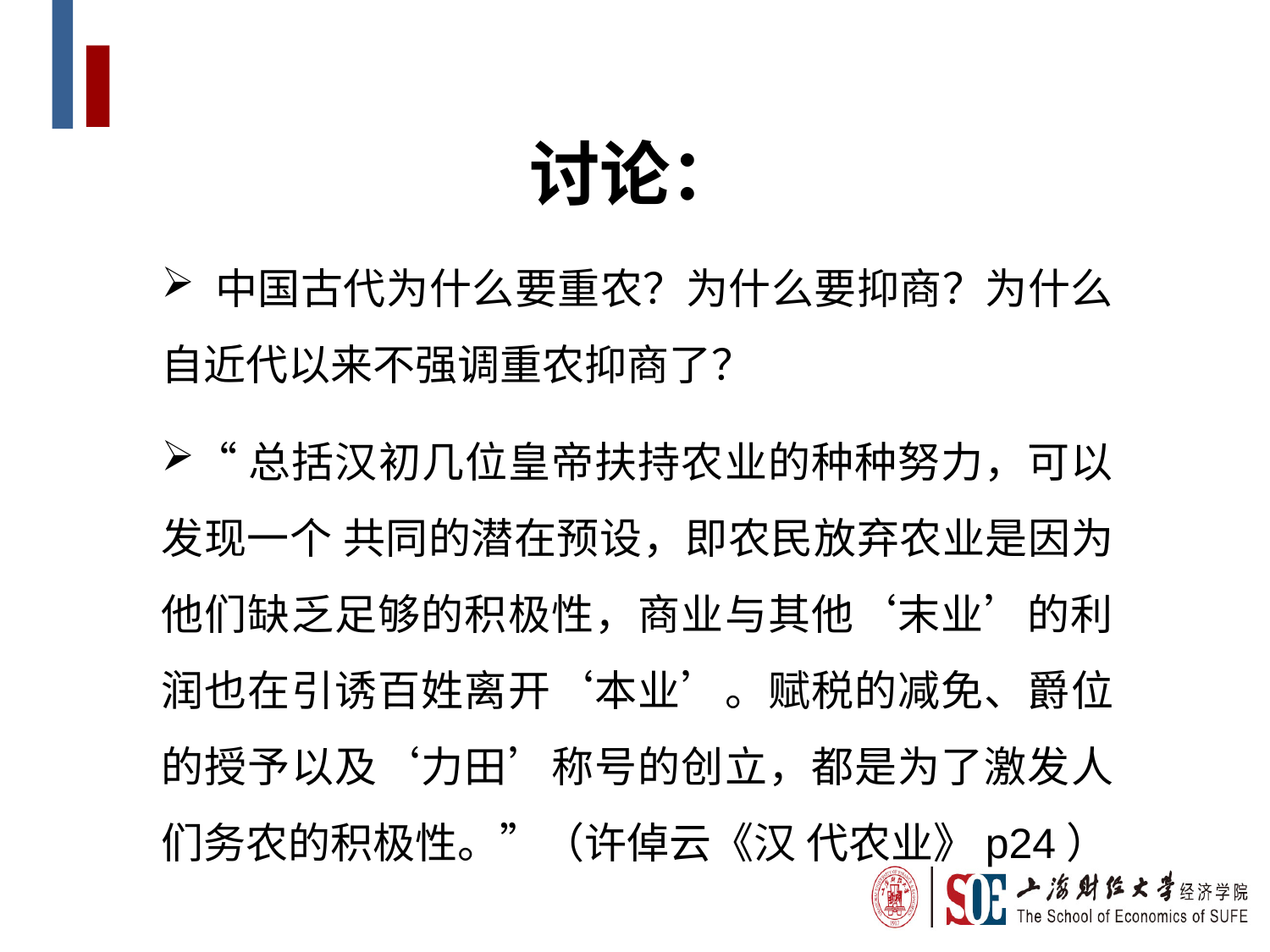

讨论：
 中国古代为什么要重农？为什么要抑商？为什么自近代以来不强调重农抑商了？
“总括汉初几位皇帝扶持农业的种种努力，可以发现一个 共同的潜在预设，即农民放弃农业是因为他们缺乏足够的积极性，商业与其他‘末业’的利润也在引诱百姓离开‘本业’。赋税的减免、爵位的授予以及‘力田’称号的创立，都是为了激发人们务农的积极性。”（许倬云《汉 代农业》p24）